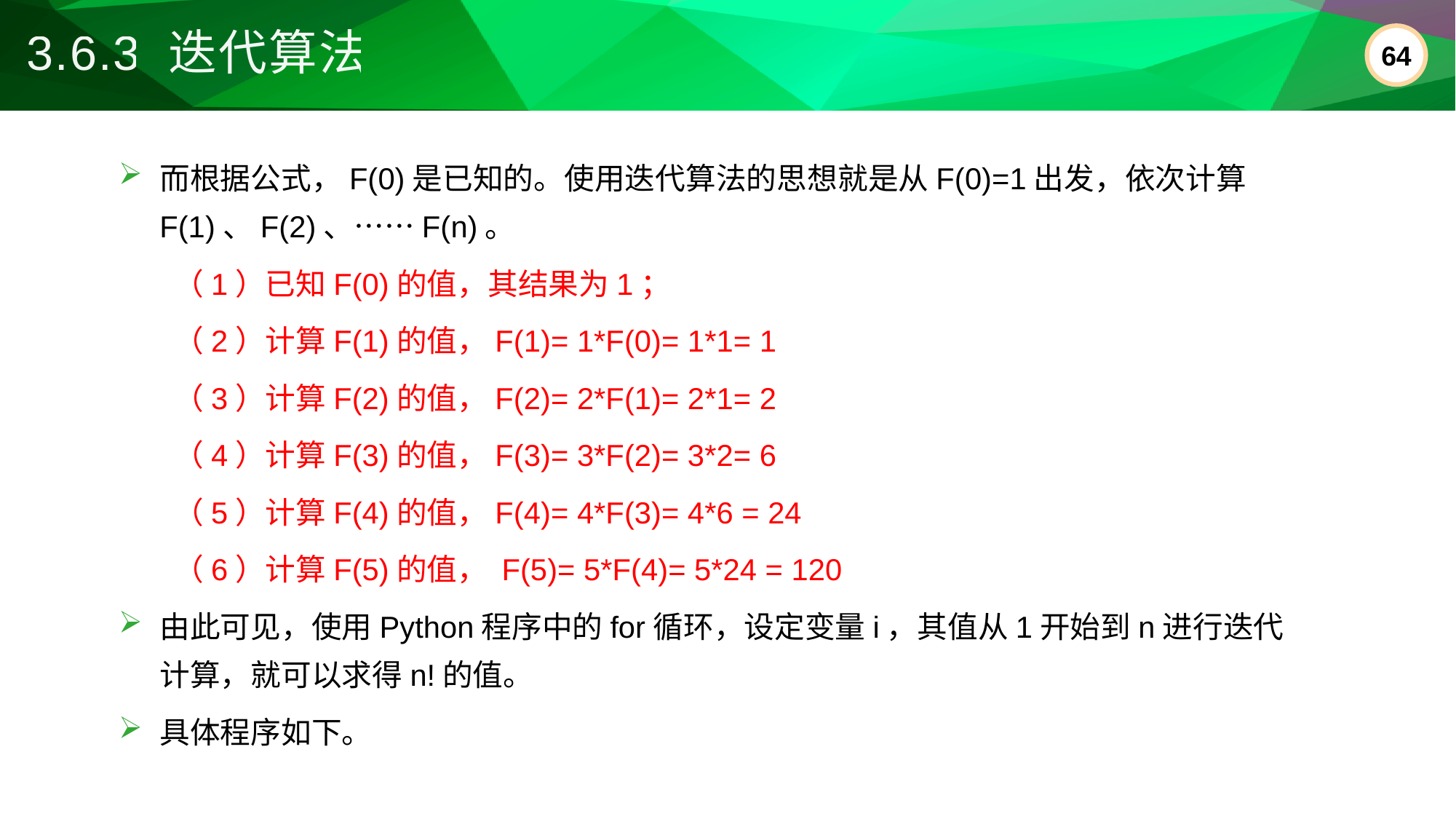

3.6.3 迭代算法
而根据公式，F(0)是已知的。使用迭代算法的思想就是从F(0)=1出发，依次计算F(1)、F(2)、……F(n)。
（1）已知F(0)的值，其结果为1；
（2）计算F(1)的值，F(1)= 1*F(0)= 1*1= 1
（3）计算F(2)的值，F(2)= 2*F(1)= 2*1= 2
（4）计算F(3)的值，F(3)= 3*F(2)= 3*2= 6
（5）计算F(4)的值，F(4)= 4*F(3)= 4*6 = 24
（6）计算F(5)的值， F(5)= 5*F(4)= 5*24 = 120
由此可见，使用Python程序中的for循环，设定变量i，其值从1开始到n进行迭代计算，就可以求得n!的值。
具体程序如下。